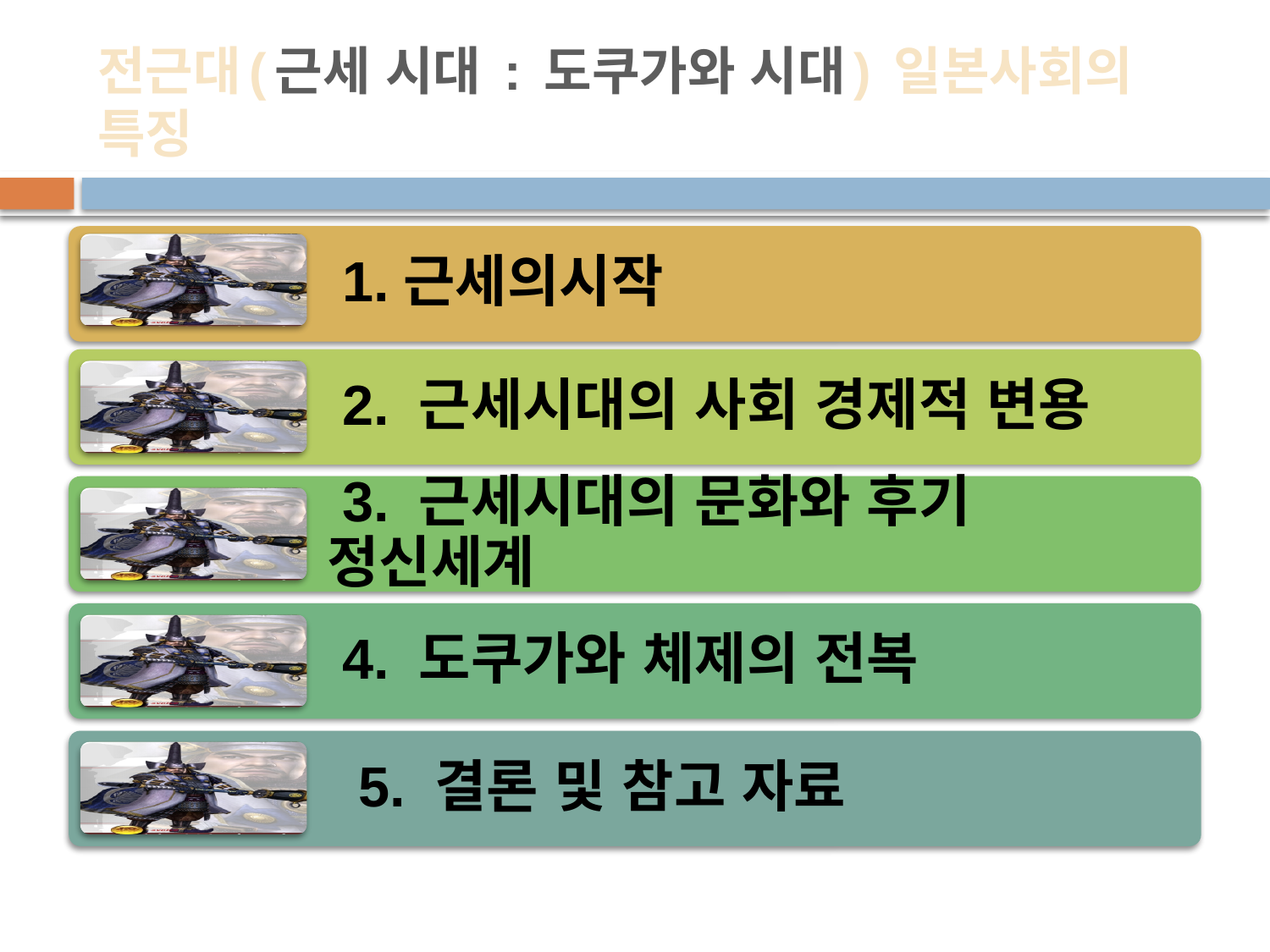

# 전근대(근세 시대 : 도쿠가와 시대) 일본사회의 특징
 1.근세의시작
 2. 근세시대의 사회 경제적 변용
 3. 근세시대의 문화와 후기 정신세계
 4. 도쿠가와 체제의 전복
  5. 결론 및 참고 자료